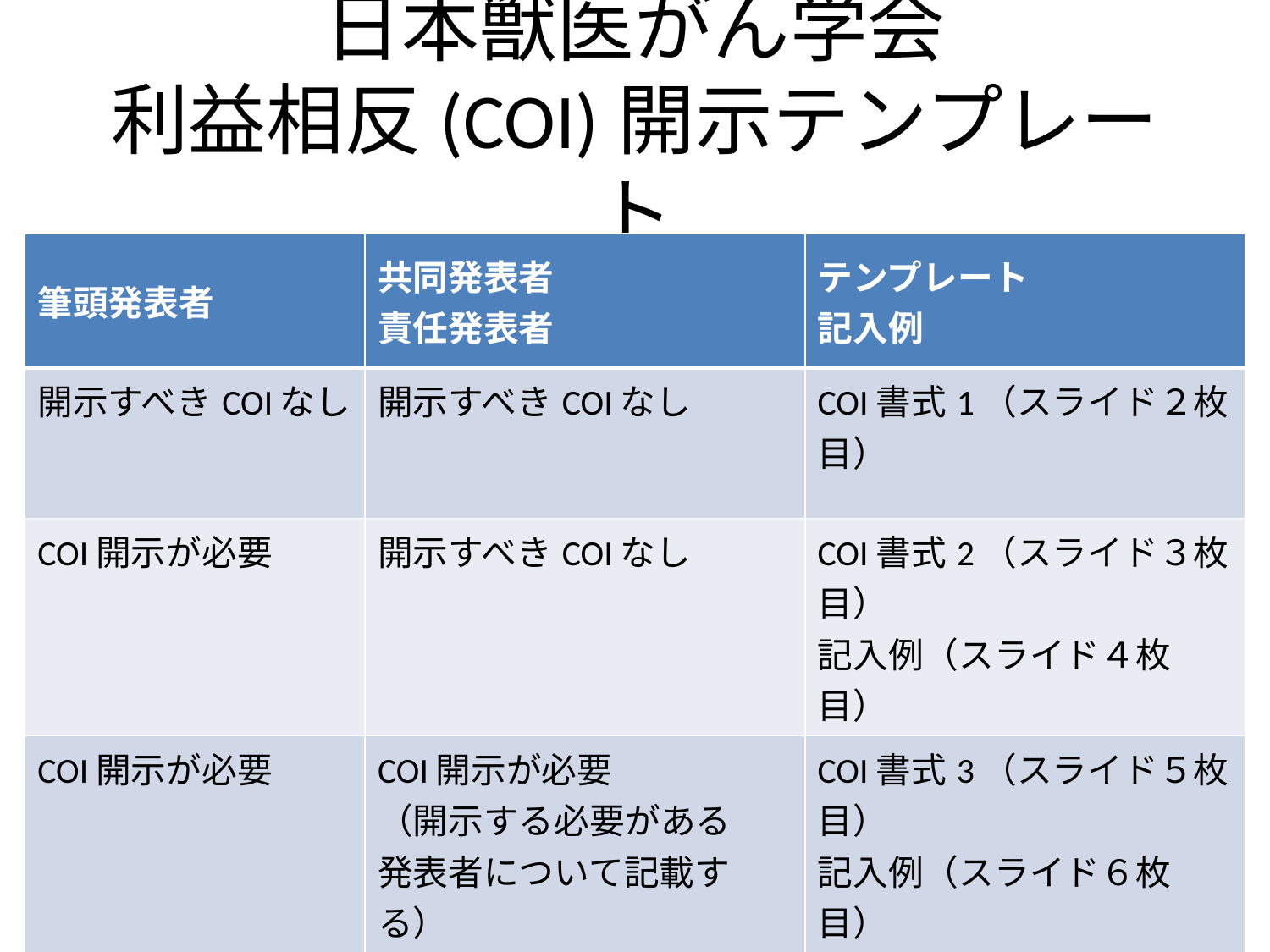

# 日本獣医がん学会 利益相反(COI)開示テンプレート
| 筆頭発表者 | 共同発表者 責任発表者 | テンプレート 記入例 |
| --- | --- | --- |
| 開示すべきCOIなし | 開示すべきCOIなし | COI書式1（スライド２枚目） |
| COI開示が必要 | 開示すべきCOIなし | COI書式2（スライド３枚目） 記入例（スライド４枚目） |
| COI開示が必要 | COI開示が必要 （開示する必要がある 発表者について記載する） | COI書式3（スライド５枚目） 記入例（スライド６枚目） |
| 開示すべきCOIなし | COI開示が必要 （開示する必要がある 発表者について記載する） | COI書式4（スライド７枚目） 記入例（スライド８枚目） |